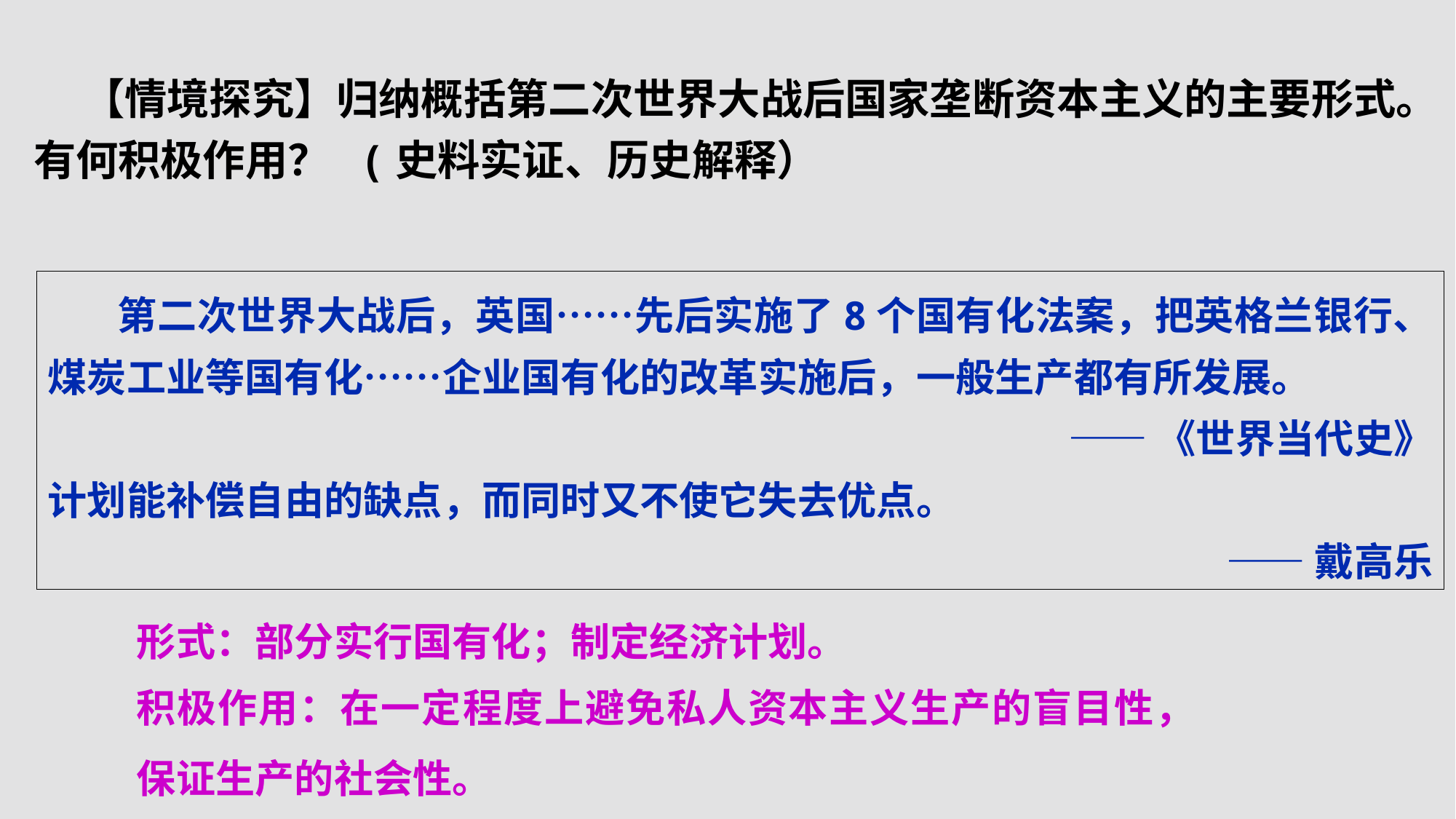

【情境探究】归纳概括第二次世界大战后国家垄断资本主义的主要形式。有何积极作用？  (史料实证、历史解释）
        第二次世界大战后，英国……先后实施了8个国有化法案，把英格兰银行、煤炭工业等国有化……企业国有化的改革实施后，一般生产都有所发展。
——《世界当代史》
计划能补偿自由的缺点，而同时又不使它失去优点。
——戴高乐
形式：部分实行国有化；制定经济计划。
积极作用：在一定程度上避免私人资本主义生产的盲目性，保证生产的社会性。